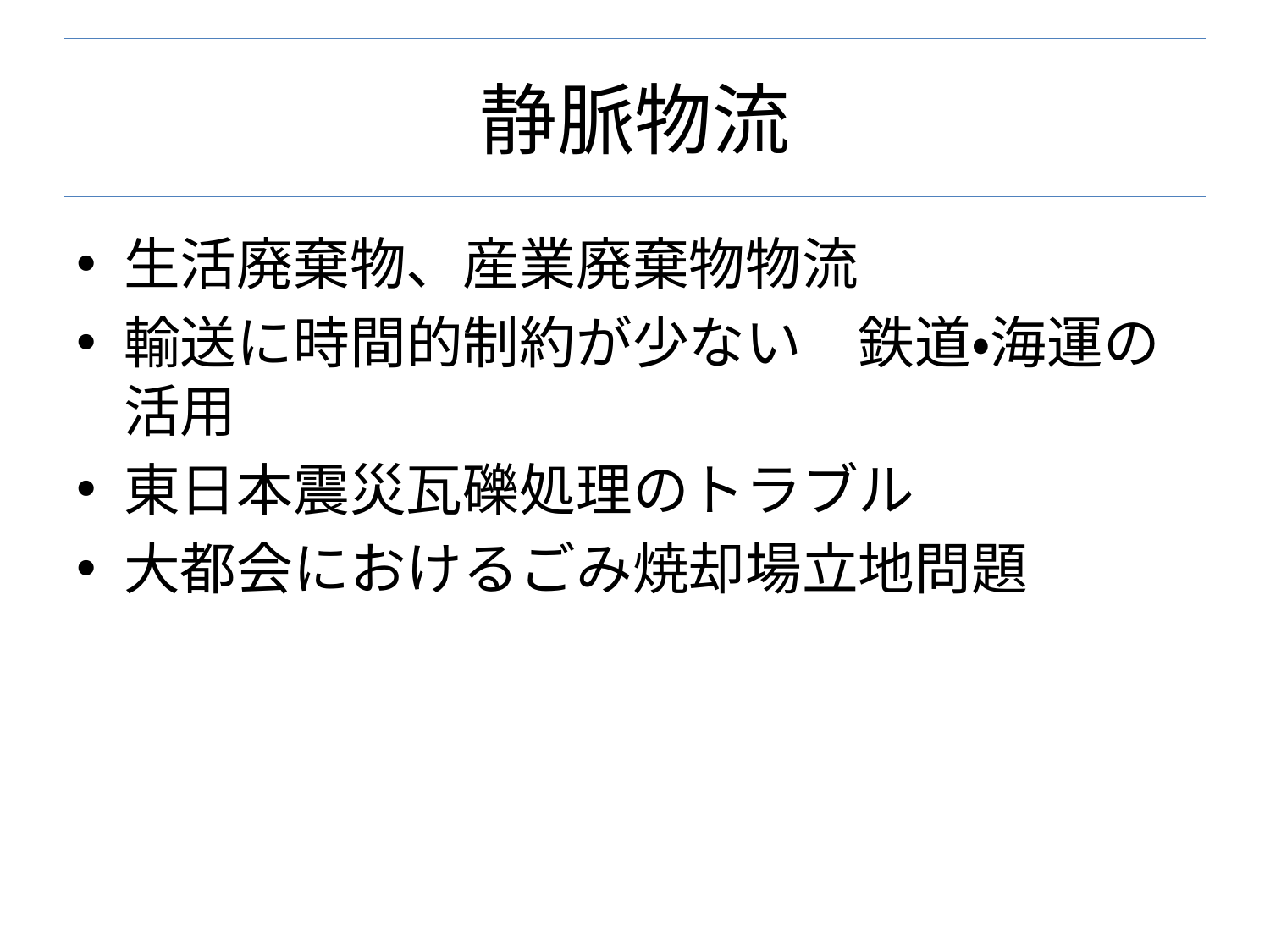

# 静脈物流
生活廃棄物、産業廃棄物物流
輸送に時間的制約が少ない　鉄道・海運の活用
東日本震災瓦礫処理のトラブル
大都会におけるごみ焼却場立地問題